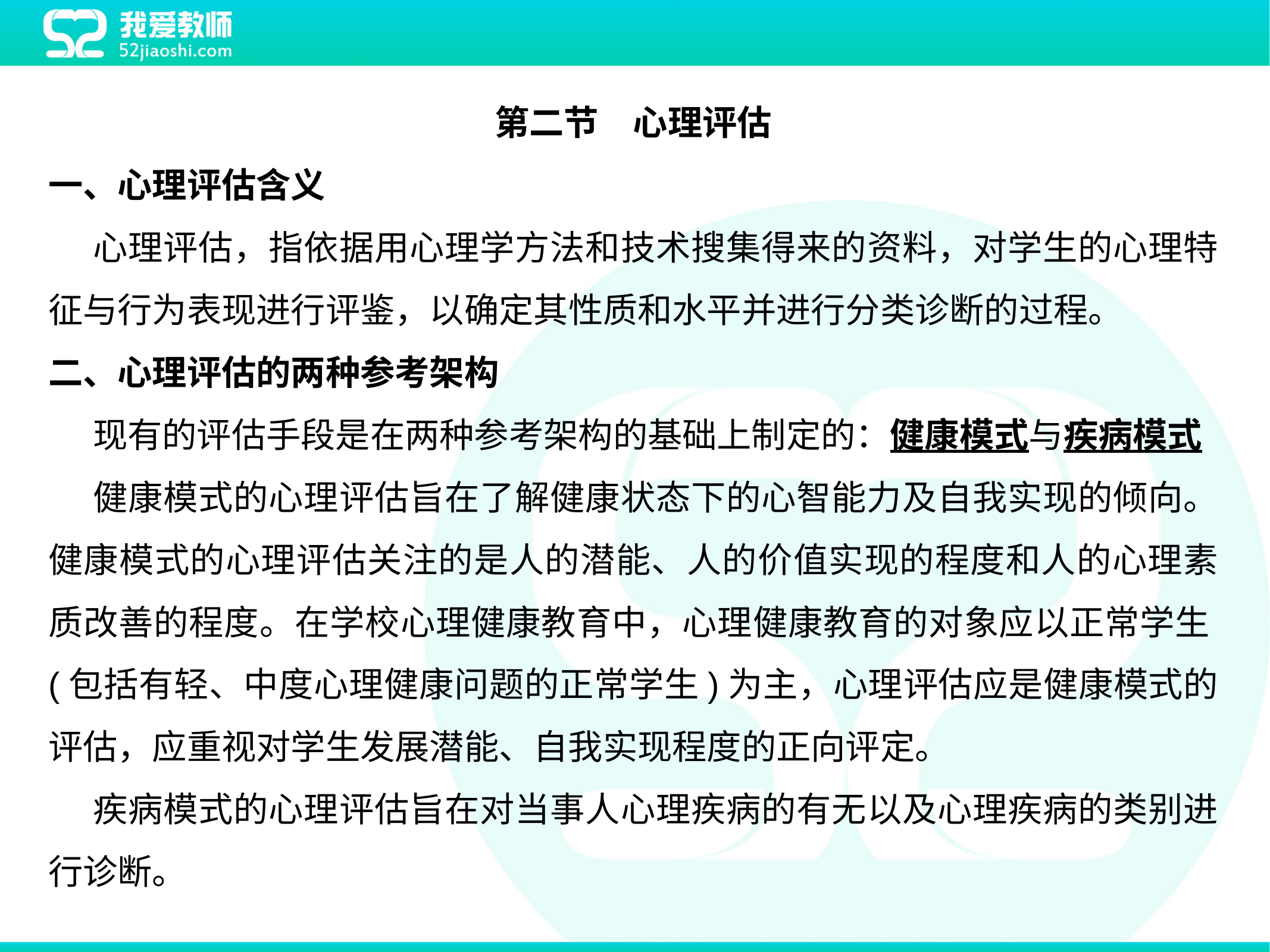

第二节　心理评估
一、心理评估含义
心理评估，指依据用心理学方法和技术搜集得来的资料，对学生的心理特征与行为表现进行评鉴，以确定其性质和水平并进行分类诊断的过程。
二、心理评估的两种参考架构
现有的评估手段是在两种参考架构的基础上制定的：健康模式与疾病模式
健康模式的心理评估旨在了解健康状态下的心智能力及自我实现的倾向。健康模式的心理评估关注的是人的潜能、人的价值实现的程度和人的心理素质改善的程度。在学校心理健康教育中，心理健康教育的对象应以正常学生(包括有轻、中度心理健康问题的正常学生)为主，心理评估应是健康模式的评估，应重视对学生发展潜能、自我实现程度的正向评定。
疾病模式的心理评估旨在对当事人心理疾病的有无以及心理疾病的类别进行诊断。